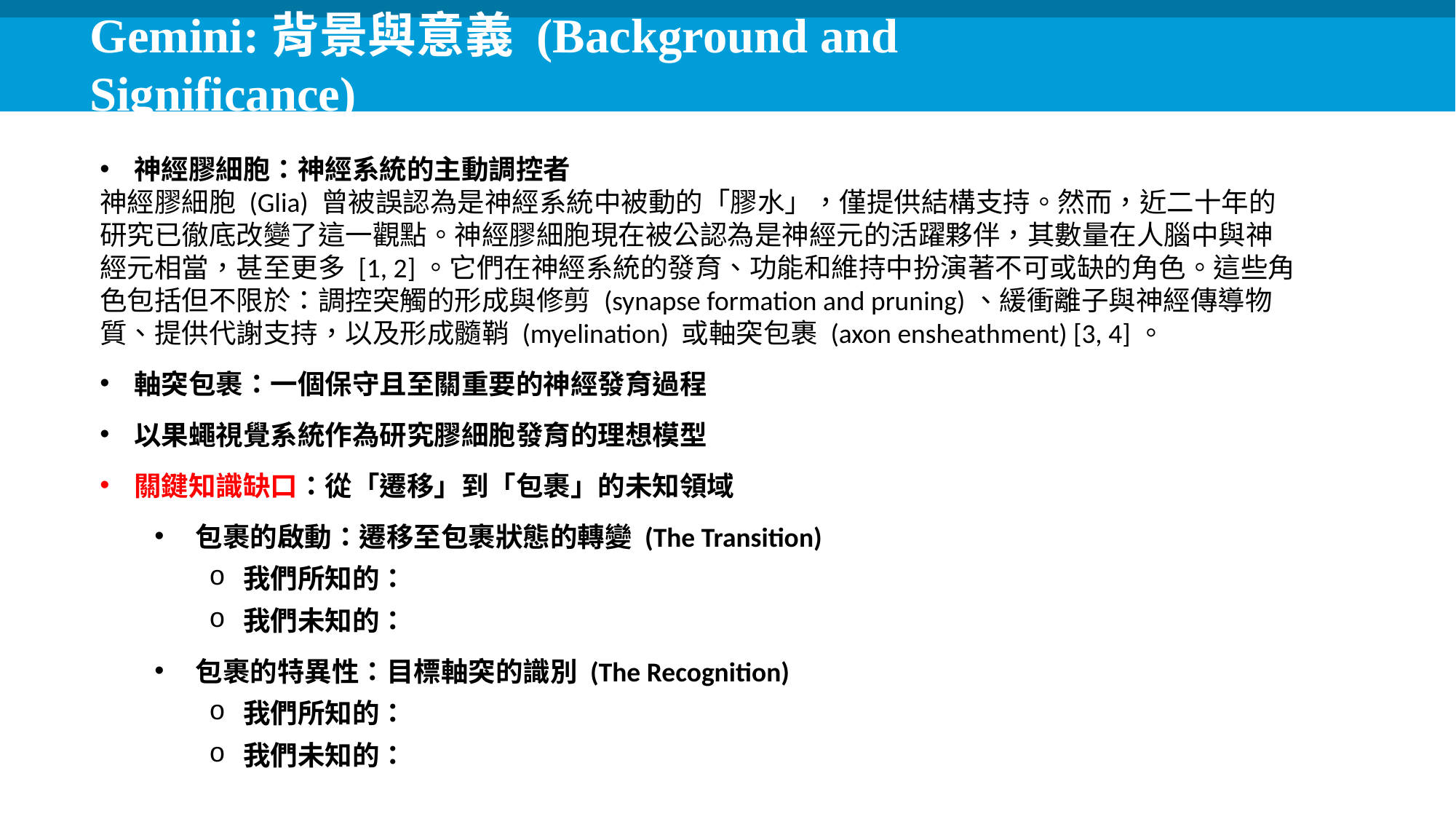

Gemini:背景與意義 (Background and Significance)
神經膠細胞：神經系統的主動調控者
神經膠細胞 (Glia) 曾被誤認為是神經系統中被動的「膠水」，僅提供結構支持。然而，近二十年的研究已徹底改變了這一觀點。神經膠細胞現在被公認為是神經元的活躍夥伴，其數量在人腦中與神經元相當，甚至更多 [1, 2]。它們在神經系統的發育、功能和維持中扮演著不可或缺的角色。這些角色包括但不限於：調控突觸的形成與修剪 (synapse formation and pruning)、緩衝離子與神經傳導物質、提供代謝支持，以及形成髓鞘 (myelination) 或軸突包裹 (axon ensheathment) [3, 4]。
軸突包裹：一個保守且至關重要的神經發育過程
以果蠅視覺系統作為研究膠細胞發育的理想模型
關鍵知識缺口：從「遷移」到「包裹」的未知領域
包裹的啟動：遷移至包裹狀態的轉變 (The Transition)
我們所知的：
我們未知的：
包裹的特異性：目標軸突的識別 (The Recognition)
我們所知的：
我們未知的：